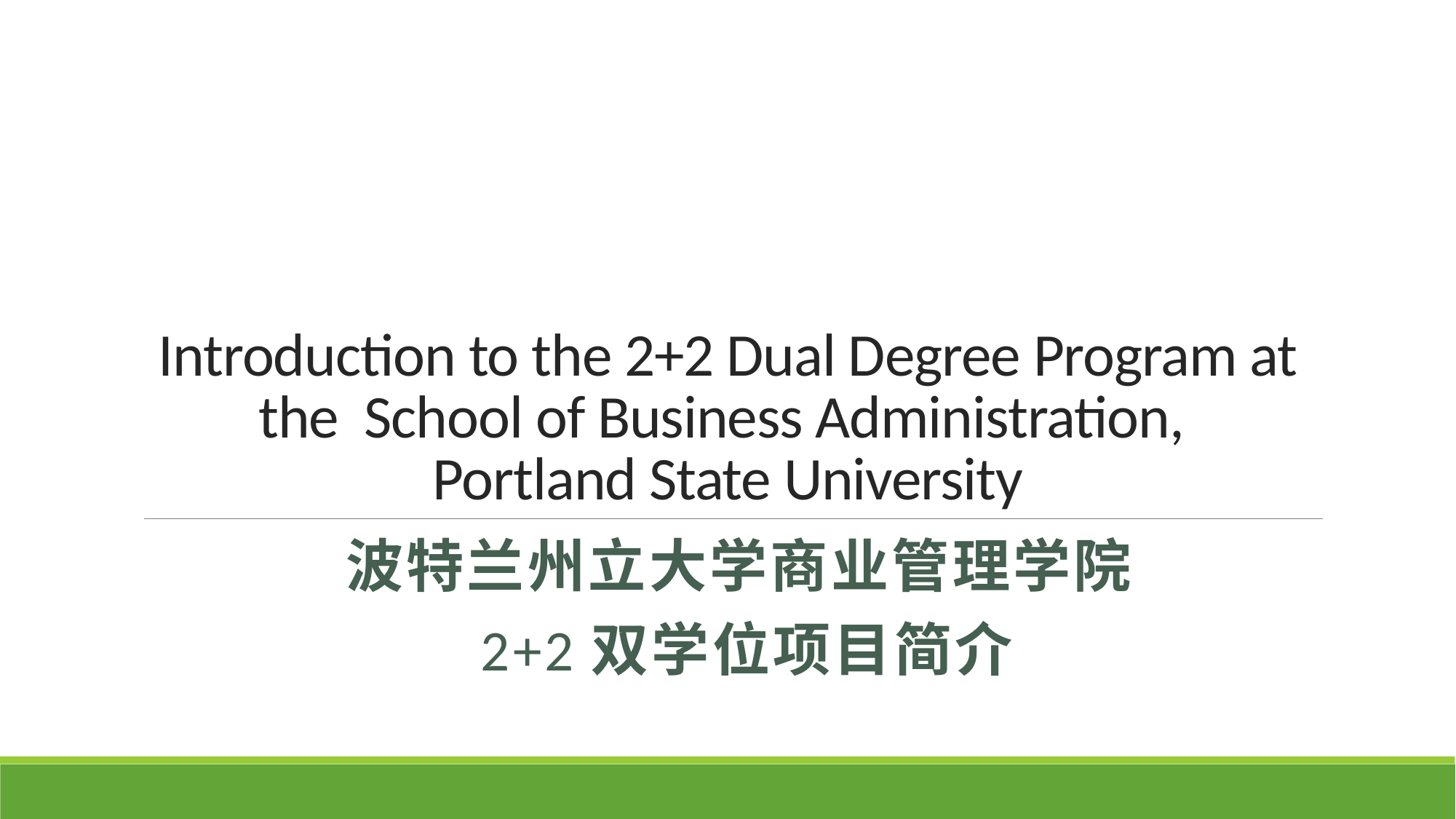

# Introduction to the 2+2 Dual Degree Program at the  School of Business Administration, Portland State University
波特兰州立大学商业管理学院
2+2双学位项目简介